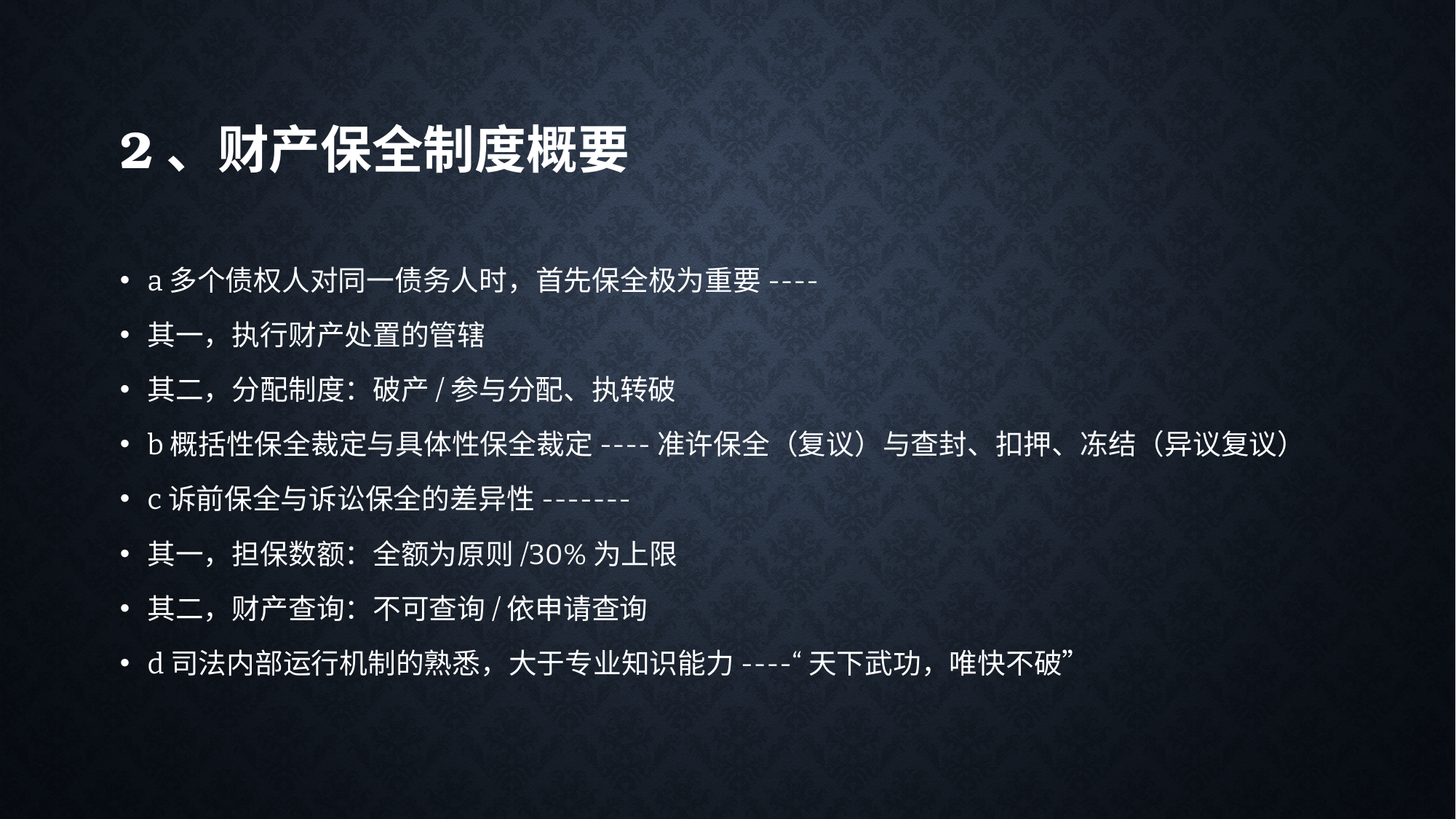

# 2、财产保全制度概要
a多个债权人对同一债务人时，首先保全极为重要----
其一，执行财产处置的管辖
其二，分配制度：破产/参与分配、执转破
b概括性保全裁定与具体性保全裁定----准许保全（复议）与查封、扣押、冻结（异议复议）
c诉前保全与诉讼保全的差异性-------
其一，担保数额：全额为原则/30%为上限
其二，财产查询：不可查询/依申请查询
d司法内部运行机制的熟悉，大于专业知识能力----“天下武功，唯快不破”